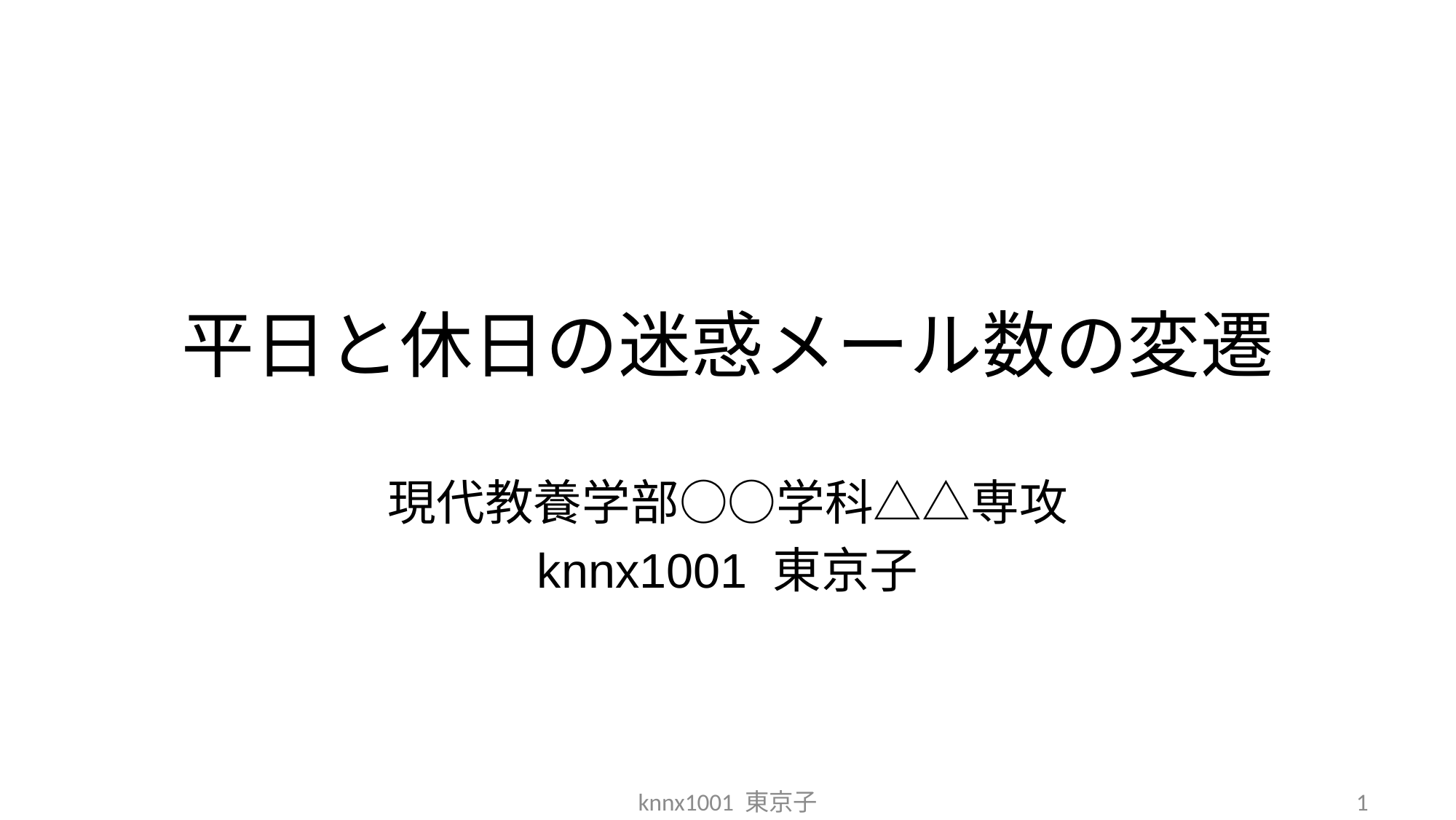

# 平日と休日の迷惑メール数の変遷
現代教養学部○○学科△△専攻
knnx1001 東京子
knnx1001 東京子
1